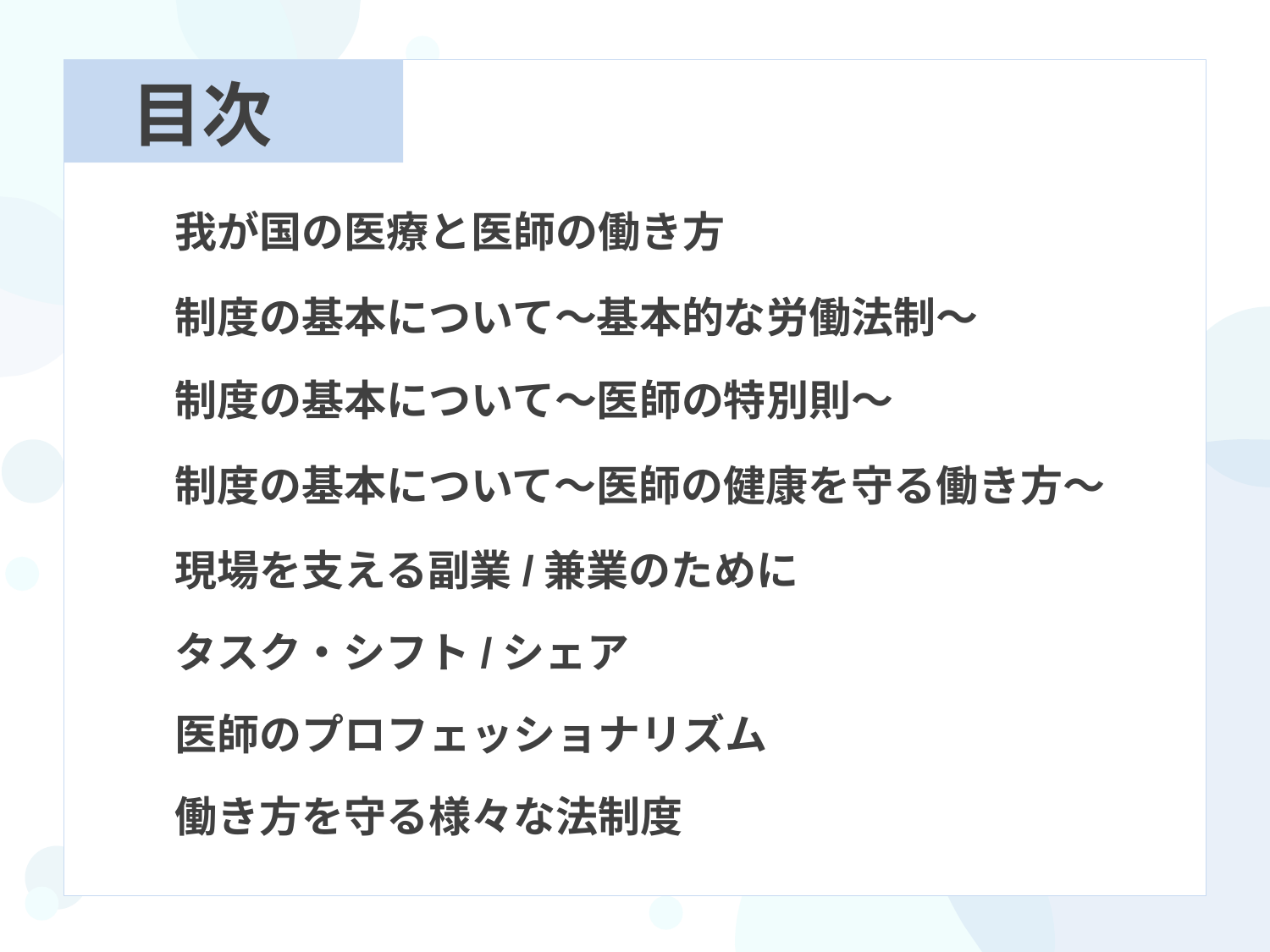

目次

我が国の医療と医師の働き方

制度の基本について～基本的な労働法制～

制度の基本について～医師の特別則～
制度の基本について～医師の健康を守る働き方～

現場を支える副業/兼業のために

タスク・シフト/シェア
医師のプロフェッショナリズム
働き方を守る様々な法制度